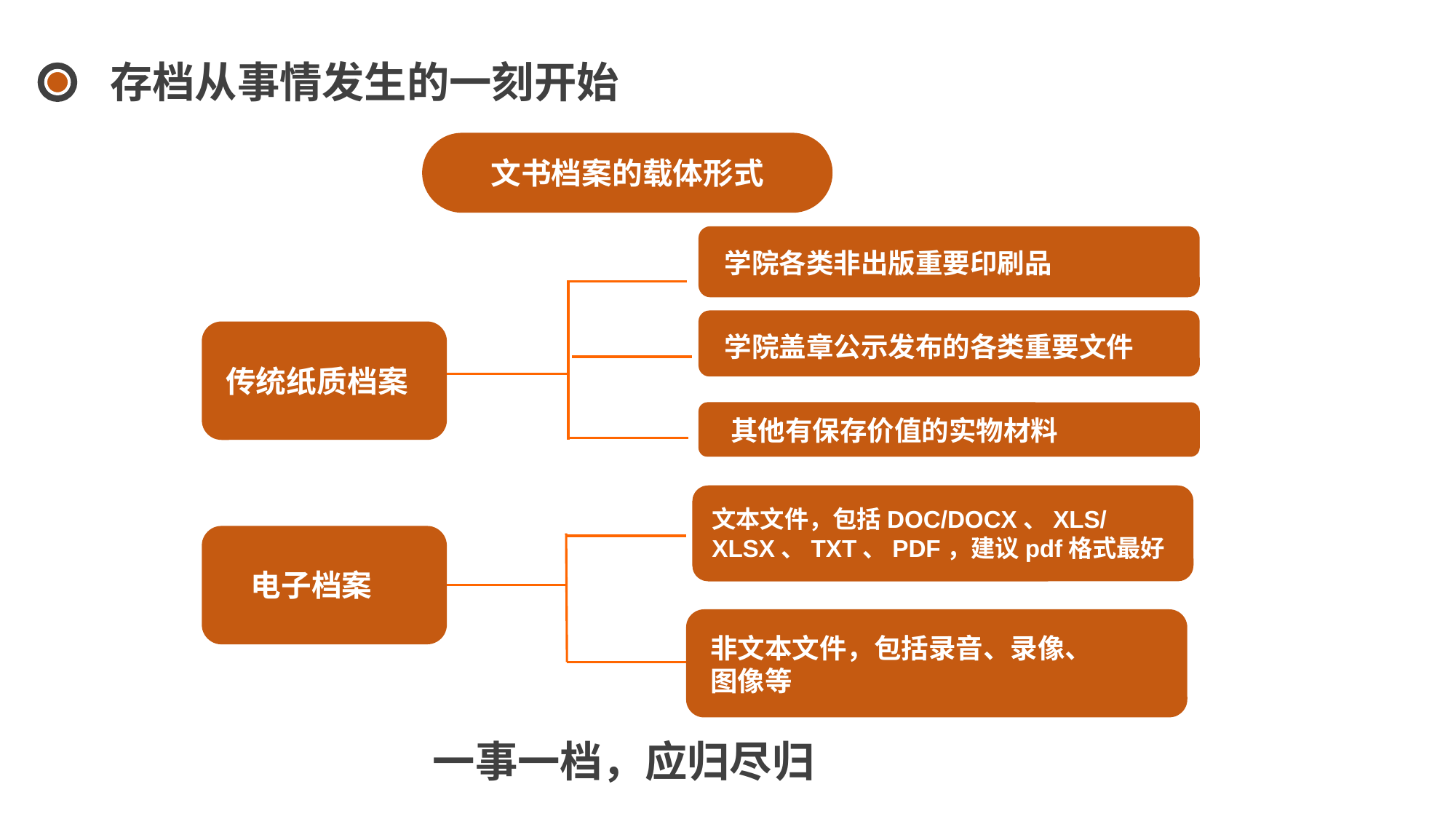

存档从事情发生的一刻开始

文书档案的载体形式

学院各类非出版重要印刷品

学院盖章公示发布的各类重要文件
传统纸质档案
  其他有保存价值的实物材料

文本文件，包括DOC/DOCX、XLS/XLSX、TXT、PDF，建议pdf格式最好

电子档案

非文本文件，包括录音、录像、
图像等
一事一档，应归尽归